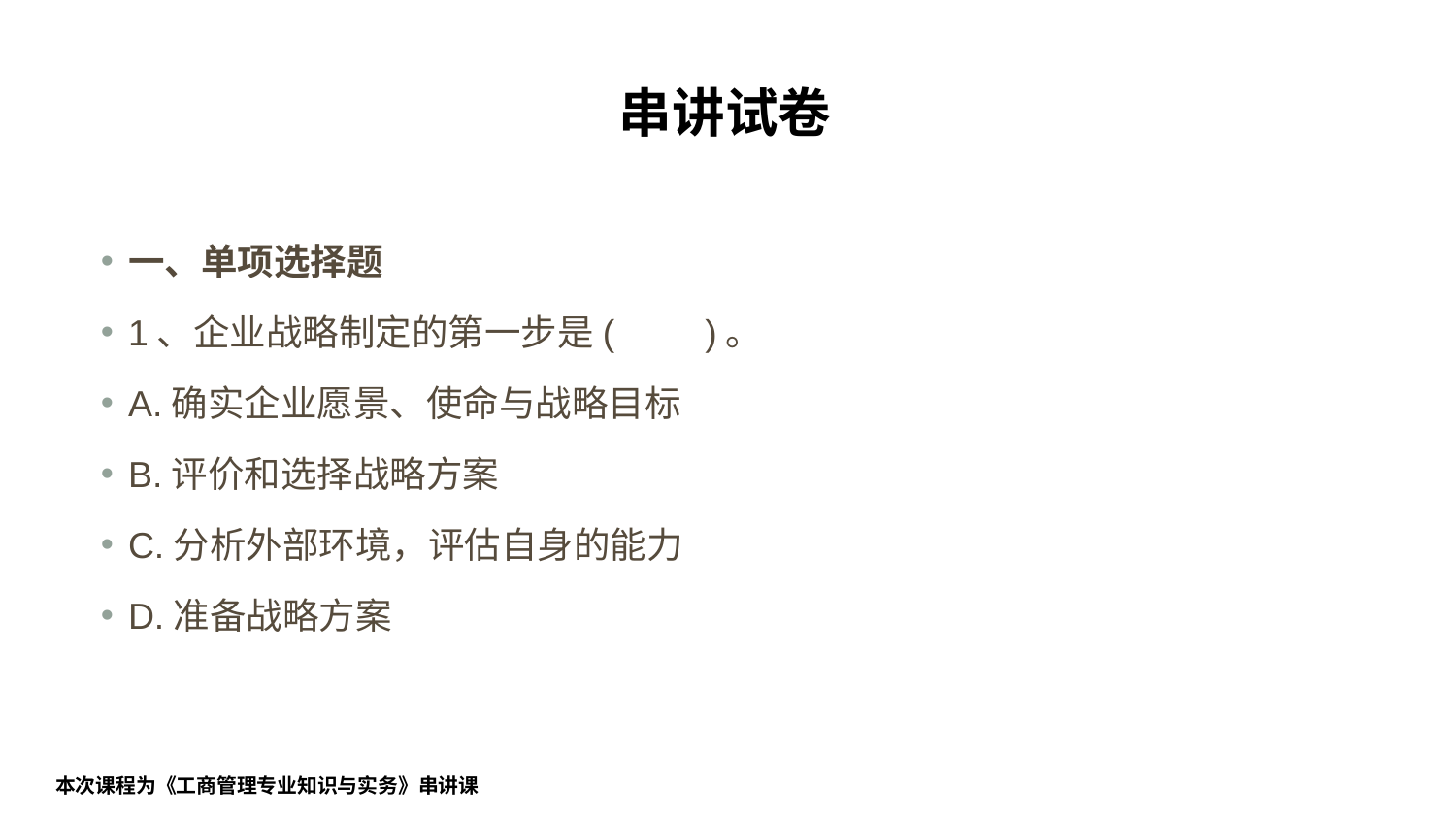

# 串讲试卷
一、单项选择题
1、企业战略制定的第一步是(　　)。
A.确实企业愿景、使命与战略目标
B.评价和选择战略方案
C.分析外部环境，评估自身的能力
D.准备战略方案